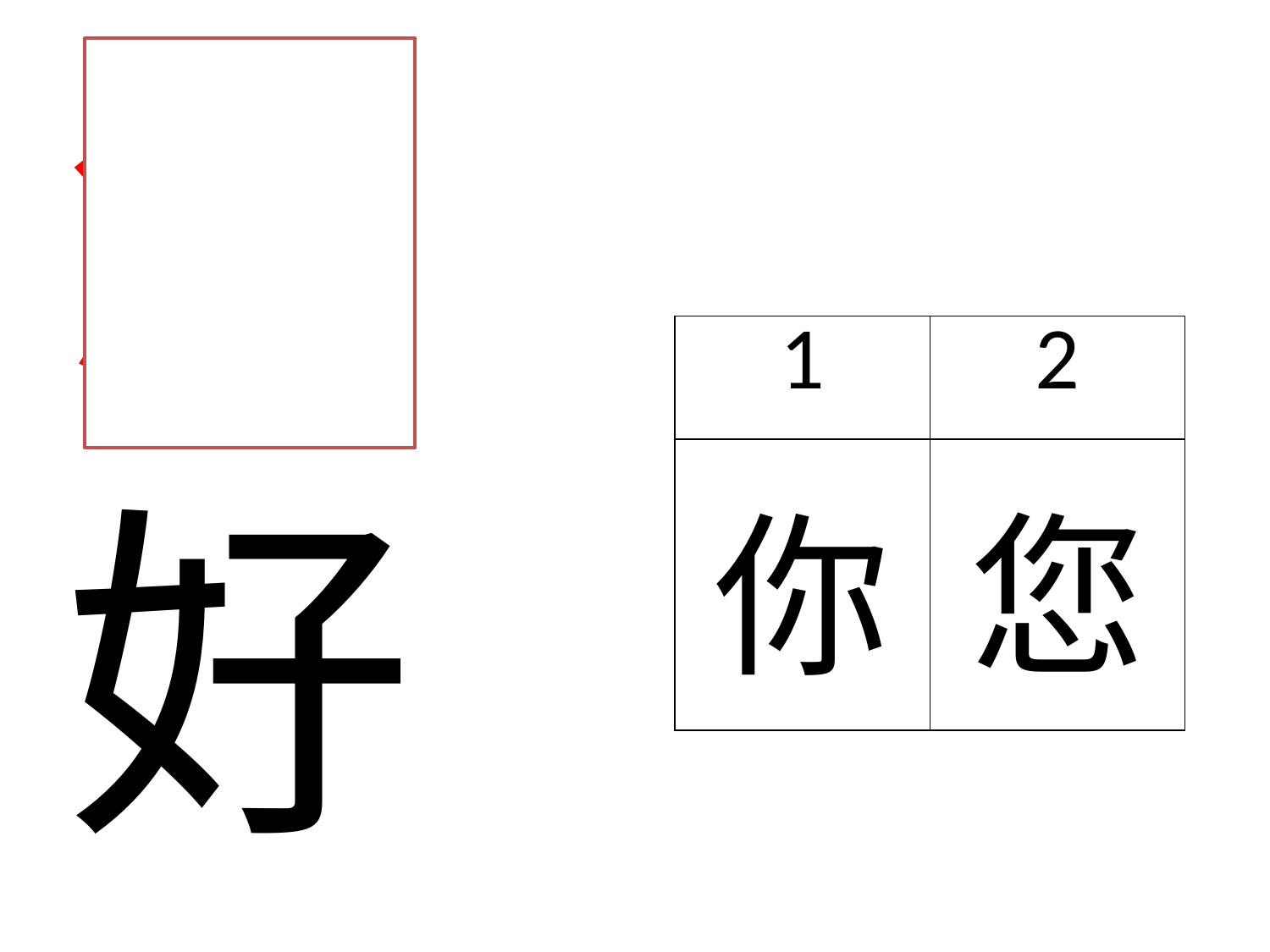

您

| 1 | 2 |
| --- | --- |
| 你 | 您 |
好